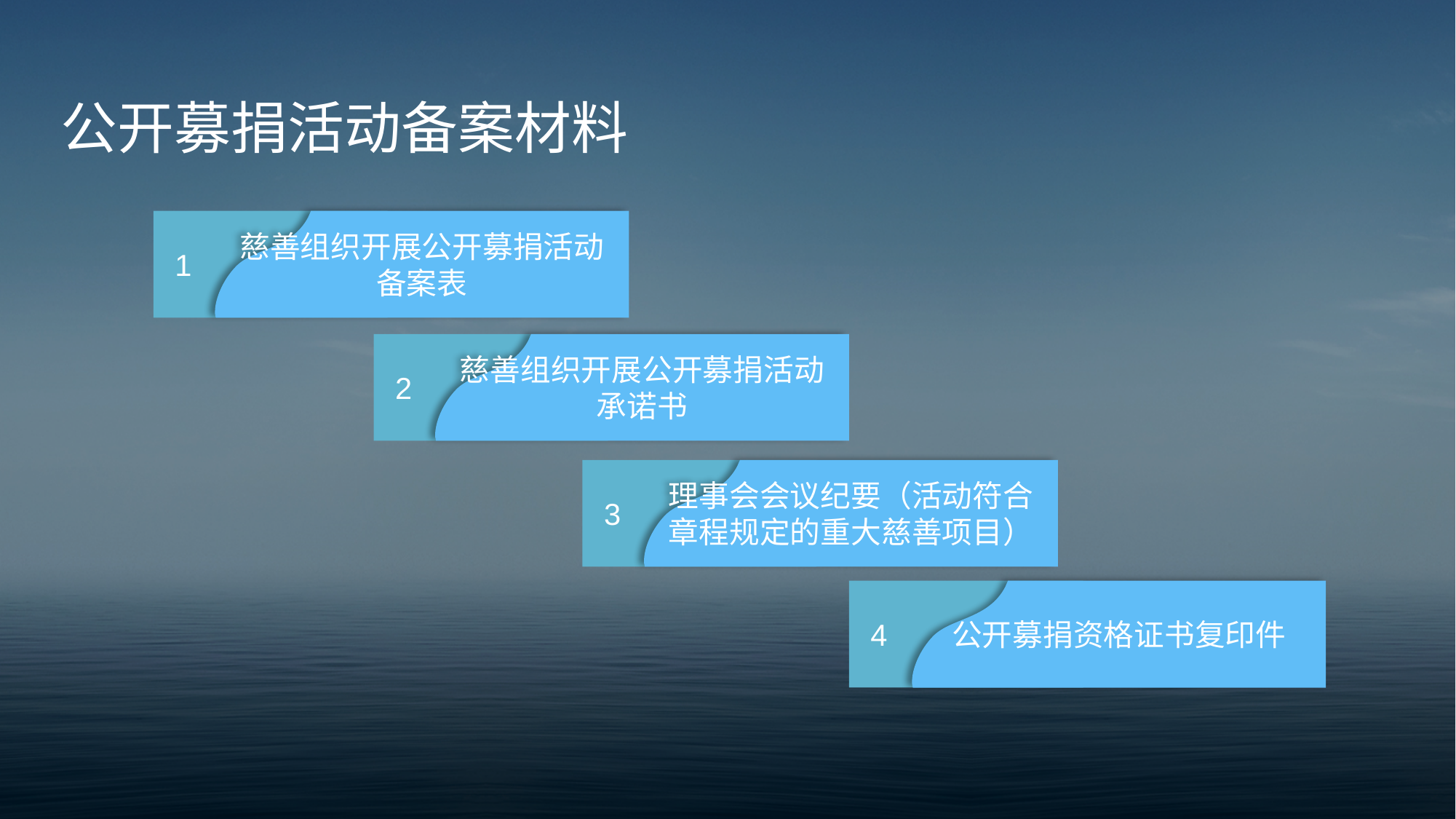

公开募捐活动备案材料

1
慈善组织开展公开募捐活动备案表
2
慈善组织开展公开募捐活动承诺书
3
理事会会议纪要（活动符合章程规定的重大慈善项目）
4
公开募捐资格证书复印件